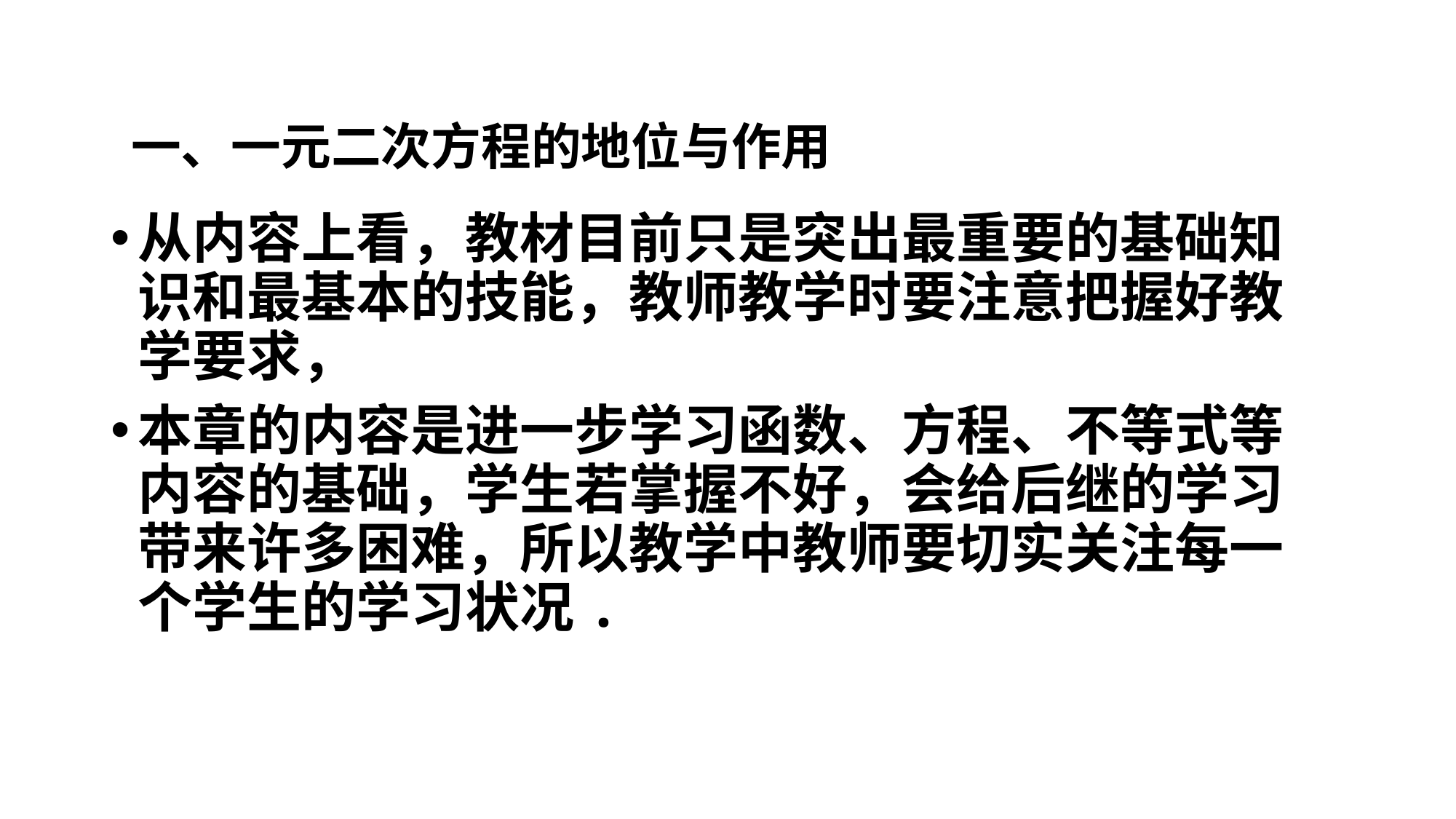

# 一、一元二次方程的地位与作用
从内容上看，教材目前只是突出最重要的基础知识和最基本的技能，教师教学时要注意把握好教学要求，
本章的内容是进一步学习函数、方程、不等式等内容的基础，学生若掌握不好，会给后继的学习带来许多困难，所以教学中教师要切实关注每一个学生的学习状况.